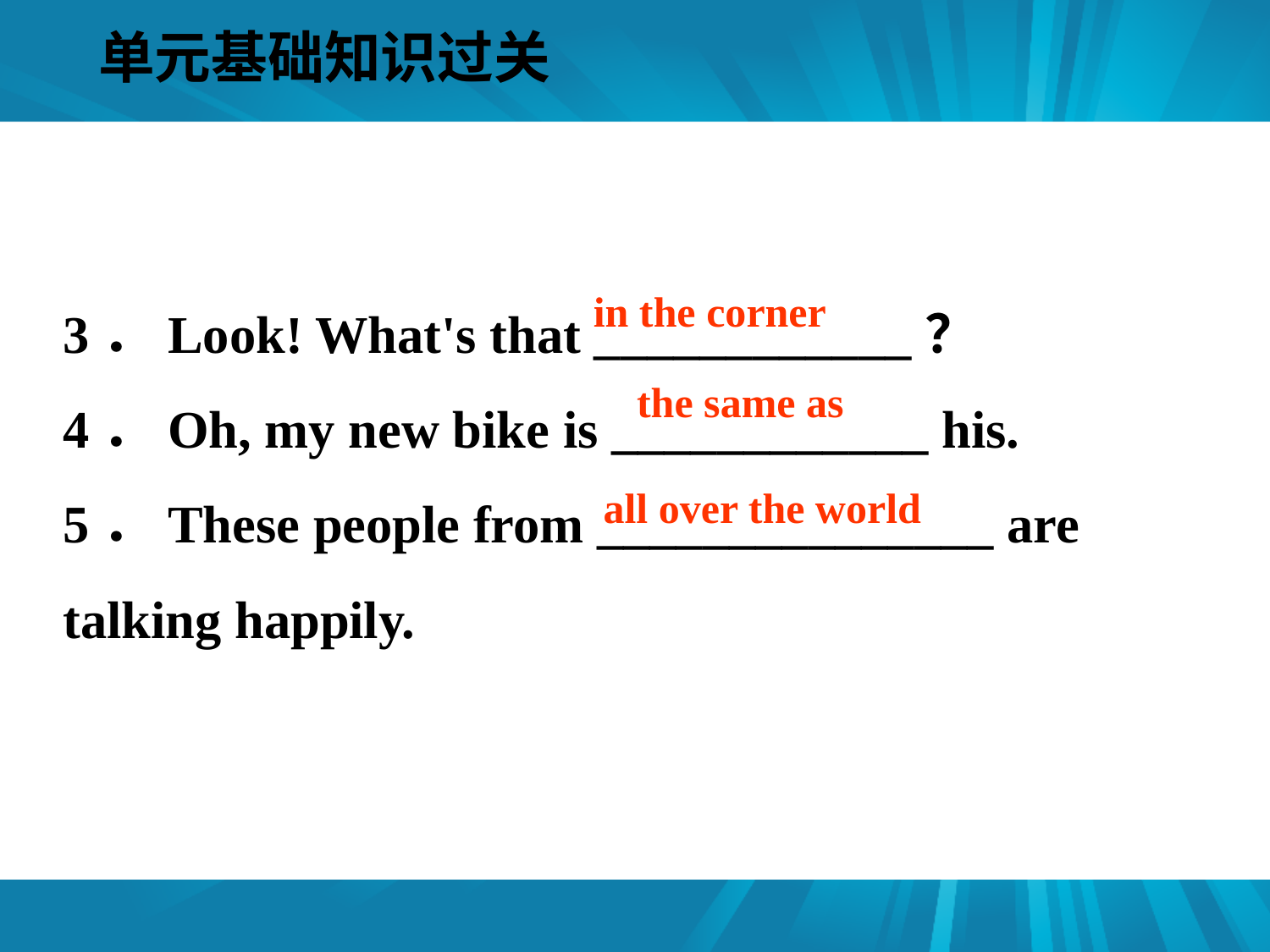

单元基础知识过关
#
3．Look! What's that ____________？
4．Oh, my new bike is ____________ his.
5．These people from _______________ are talking happily.
in the corner
the same as
all over the world